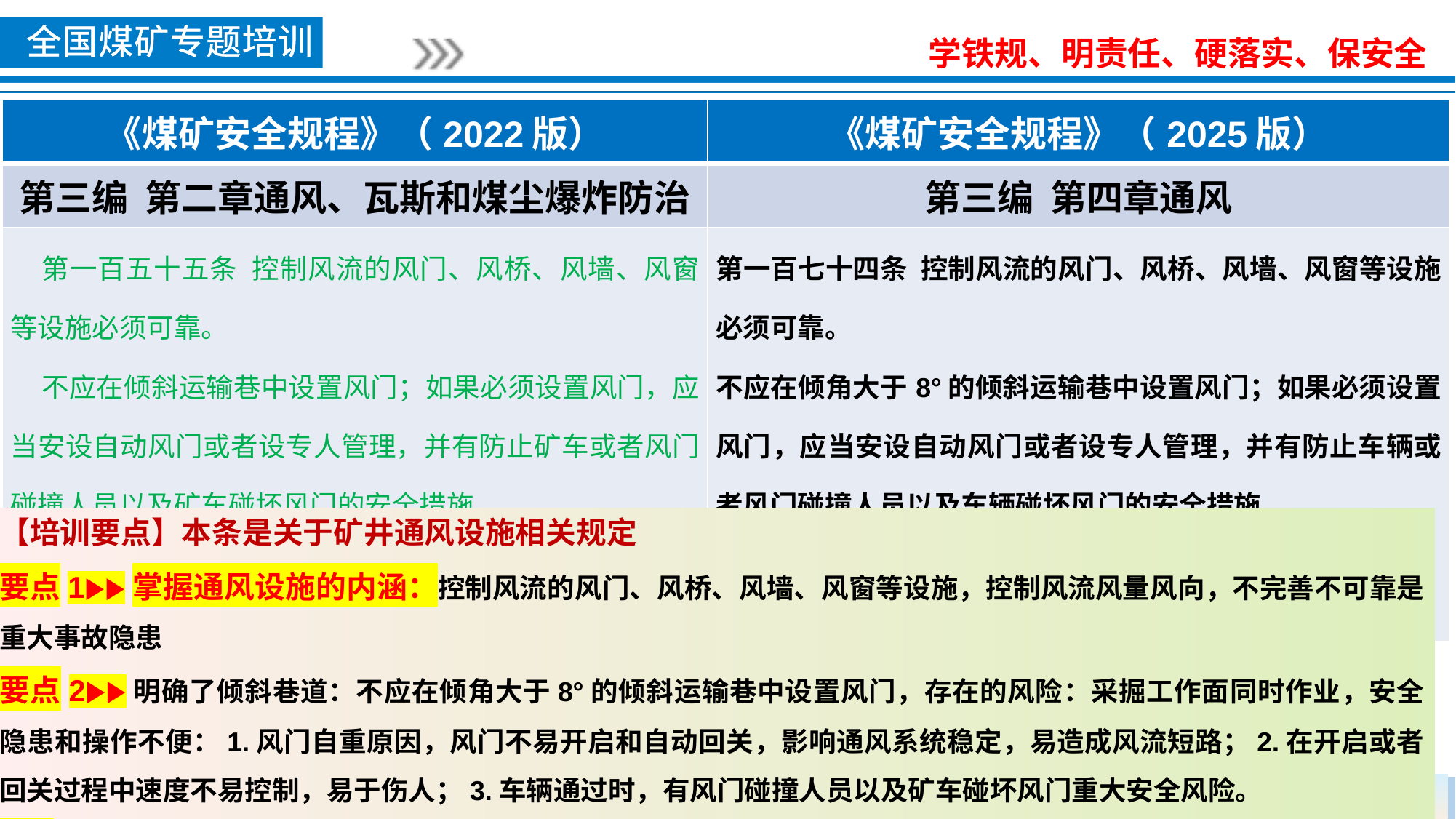

| 《煤矿安全规程》（2022版） | 《煤矿安全规程》（2025版） |
| --- | --- |
| 第三编 第二章通风、瓦斯和煤尘爆炸防治 | 第三编 第四章通风 |
| 第一百五十五条 控制风流的风门、风桥、风墙、风窗等设施必须可靠。 不应在倾斜运输巷中设置风门；如果必须设置风门，应当安设自动风门或者设专人管理，并有防止矿车或者风门碰撞人员以及矿车碰坏风门的安全措施。 开采突出煤层时，工作面回风侧不得设置调节风量的设施。 | 第一百七十四条 控制风流的风门、风桥、风墙、风窗等设施必须可靠。 不应在倾角大于8°的倾斜运输巷中设置风门；如果必须设置风门，应当安设自动风门或者设专人管理，并有防止车辆或者风门碰撞人员以及车辆碰坏风门的安全措施。 开采突出煤层时，工作面回风侧不得设置调节风量的设施。 |
【培训要点】本条是关于矿井通风设施相关规定
要点1▶▶掌握通风设施的内涵：控制风流的风门、风桥、风墙、风窗等设施，控制风流风量风向，不完善不可靠是重大事故隐患
要点2▶▶明确了倾斜巷道：不应在倾角大于8°的倾斜运输巷中设置风门，存在的风险：采掘工作面同时作业，安全隐患和操作不便：1.风门自重原因，风门不易开启和自动回关，影响通风系统稳定，易造成风流短路；2.在开启或者回关过程中速度不易控制，易于伤人；3.车辆通过时，有风门碰撞人员以及矿车碰坏风门重大安全风险。
要点3▶▶突出煤层有毒有害气体可能无法迅速排出，存在逆流侵蚀进风系统的风险